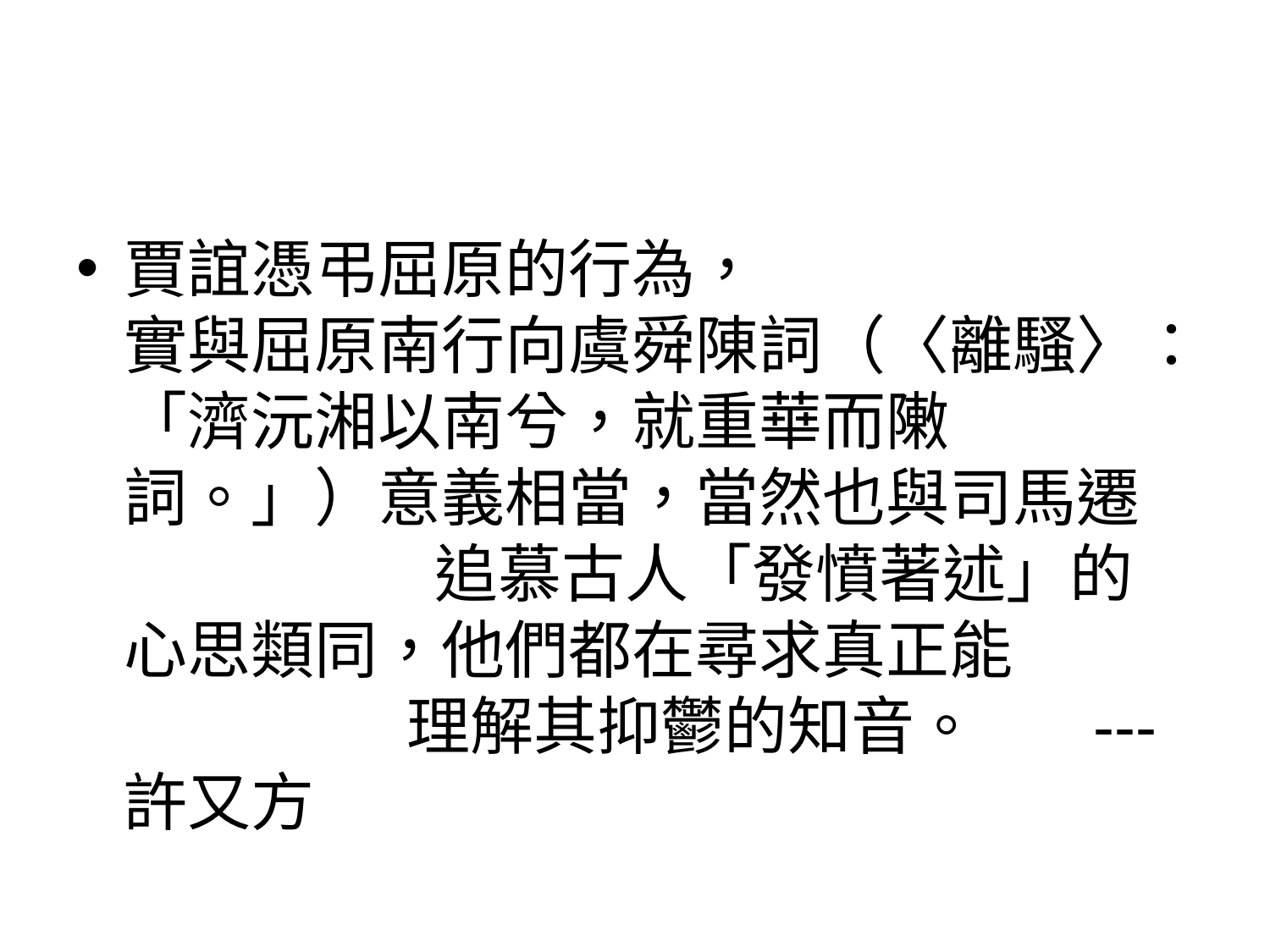

#
賈誼憑弔屈原的行為，                               實與屈原南行向虞舜陳詞（〈離騷〉：「濟沅湘以南兮，就重華而敶詞。」）意義相當，當然也與司馬遷                          追慕古人「發憤著述」的心思類同，他們都在尋求真正能                                 理解其抑鬱的知音。       ---許又方